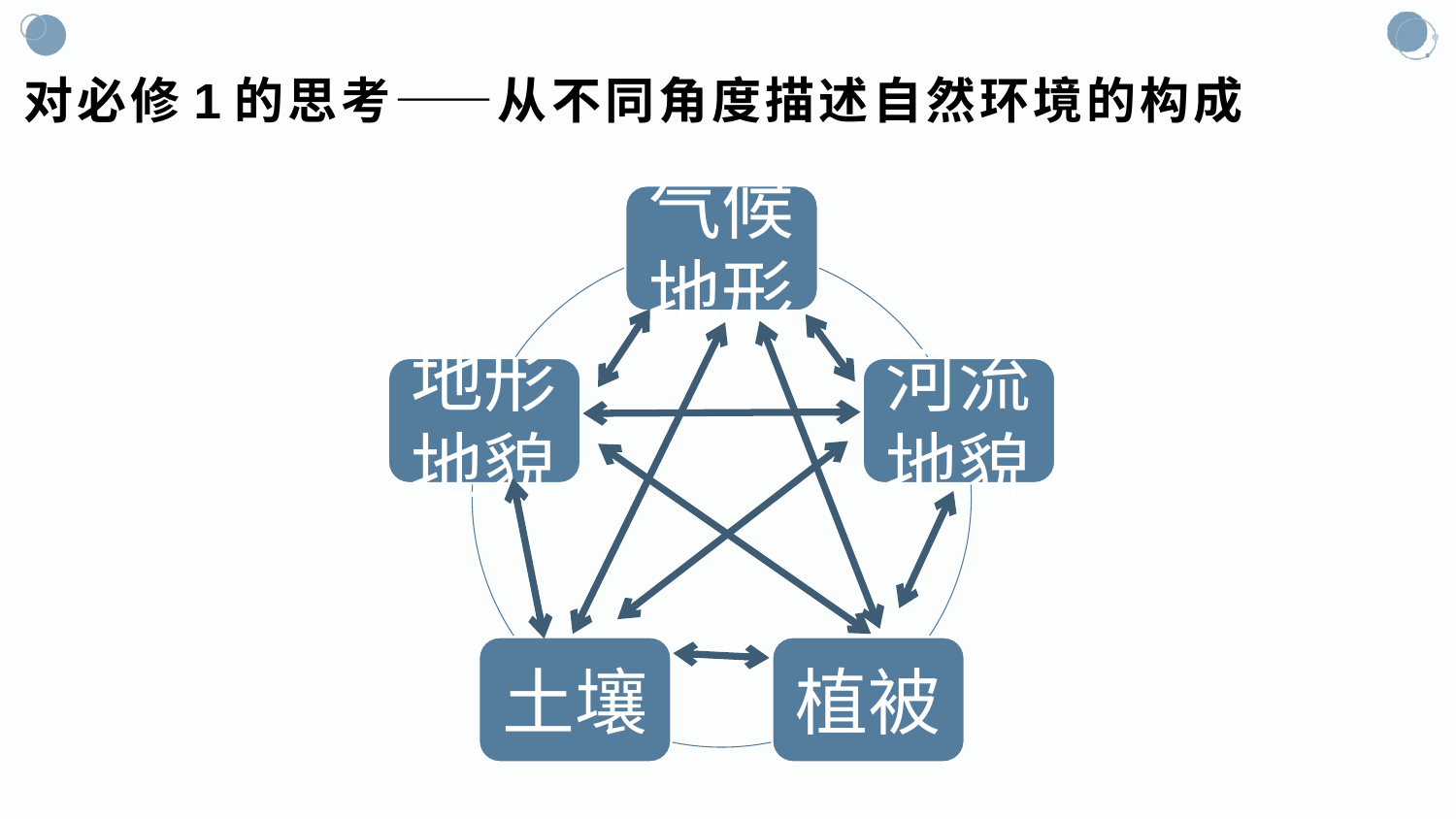

# 对必修1的思考——从不同角度描述自然环境的构成
气候地形
河流地貌
植被
土壤
地形地貌